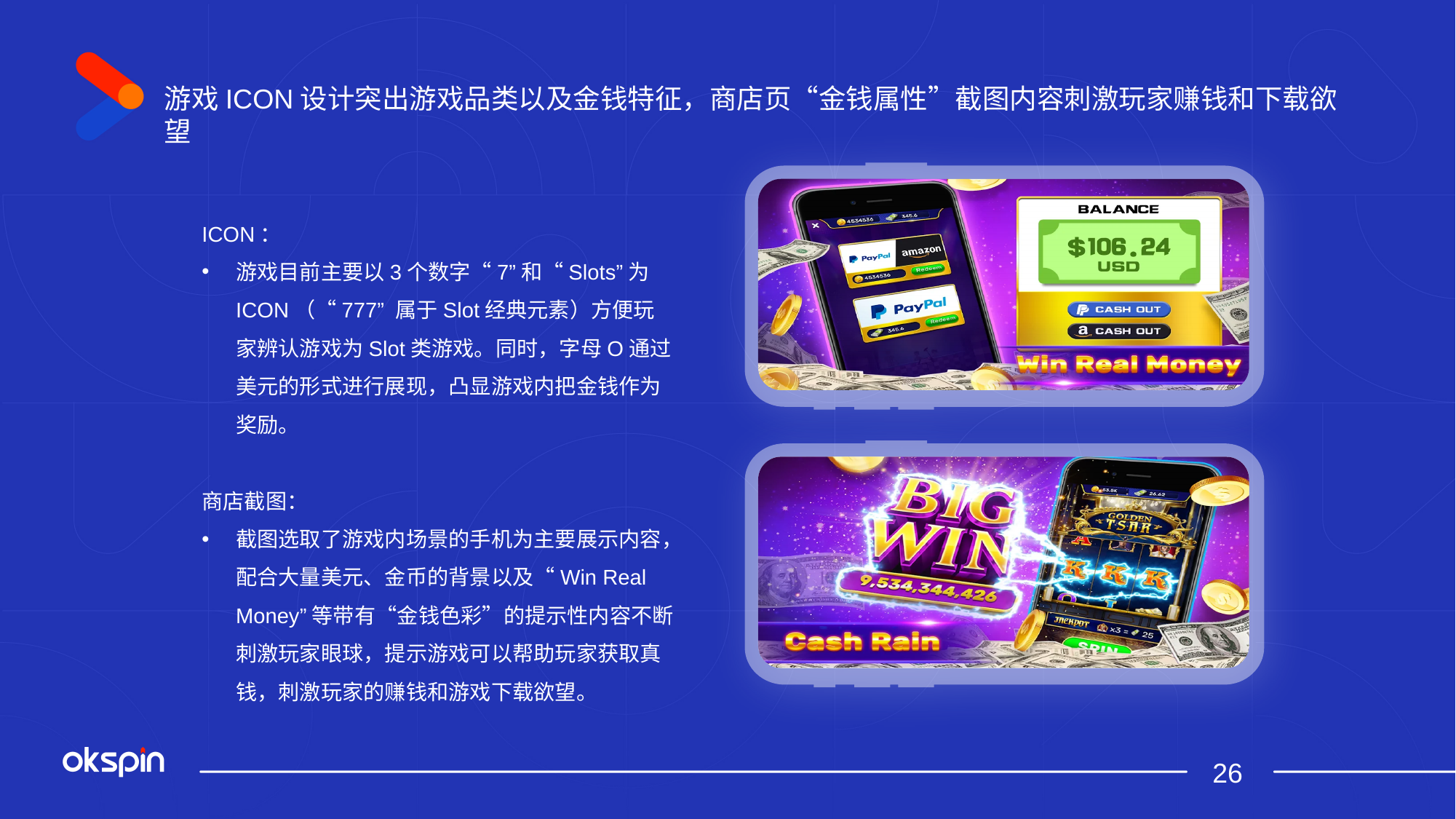

游戏ICON设计突出游戏品类以及金钱特征，商店页“金钱属性”截图内容刺激玩家赚钱和下载欲望

ICON：
游戏目前主要以3个数字“7”和“Slots”为ICON（“777” 属于Slot经典元素）方便玩家辨认游戏为Slot类游戏。同时，字母O通过美元的形式进行展现，凸显游戏内把金钱作为奖励。

商店截图：
截图选取了游戏内场景的手机为主要展示内容，配合大量美元、金币的背景以及“Win Real Money”等带有“金钱色彩”的提示性内容不断刺激玩家眼球，提示游戏可以帮助玩家获取真钱，刺激玩家的赚钱和游戏下载欲望。

26